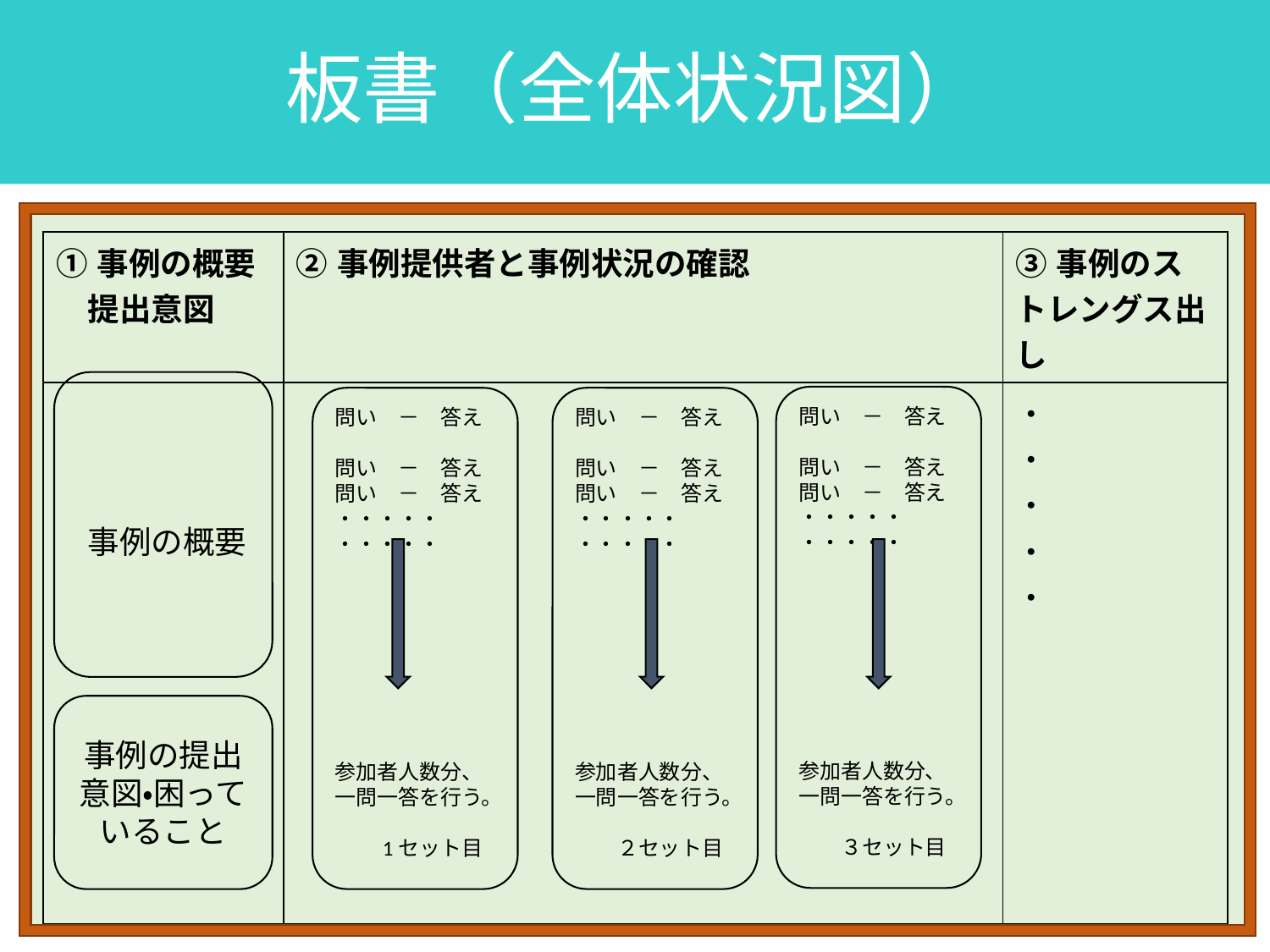

# 板書（全体状況図）

| ①事例の概要 　提出意図 | ②事例提供者と事例状況の確認 | ③事例のストレングス出し |
| --- | --- | --- |
| 事例の概要 |  | ・ ・ ・ ・ ・ |

問い　－　答え
問い　－　答え
問い　－　答え
・・・・・
・・・・・

参加者人数分、一問一答を行う。

　　３セット目
問い　－　答え
問い　－　答え
問い　－　答え
・・・・・
・・・・・

参加者人数分、一問一答を行う。

　　1セット目
問い　－　答え
問い　－　答え
問い　－　答え
・・・・・
・・・・・

参加者人数分、一問一答を行う。

　　２セット目

事例の提出意図・困っていること